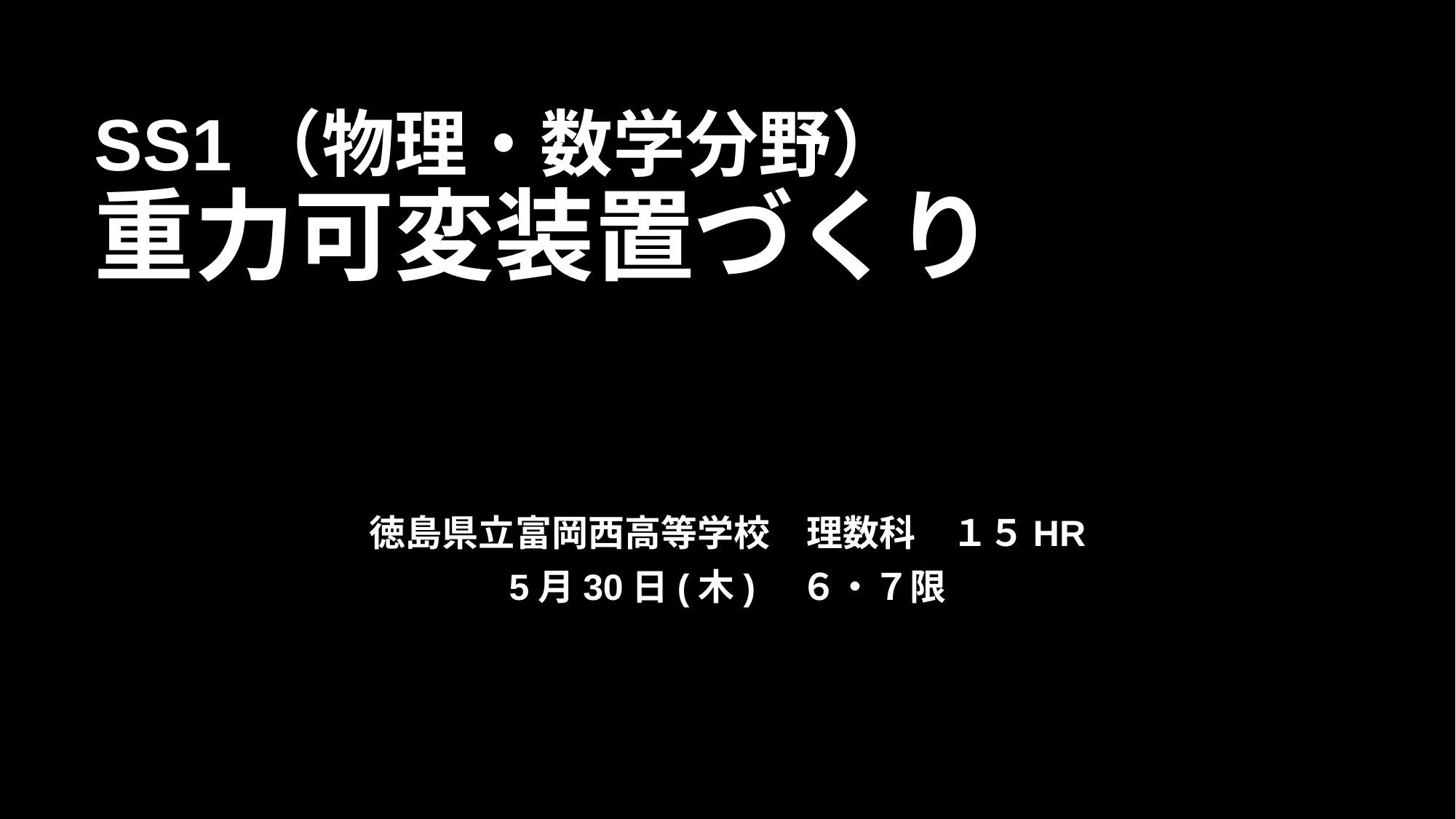

# SS1（物理・数学分野） 重力可変装置づくり
徳島県立富岡西高等学校　理数科　１５HR
5月30日(木)　６・７限